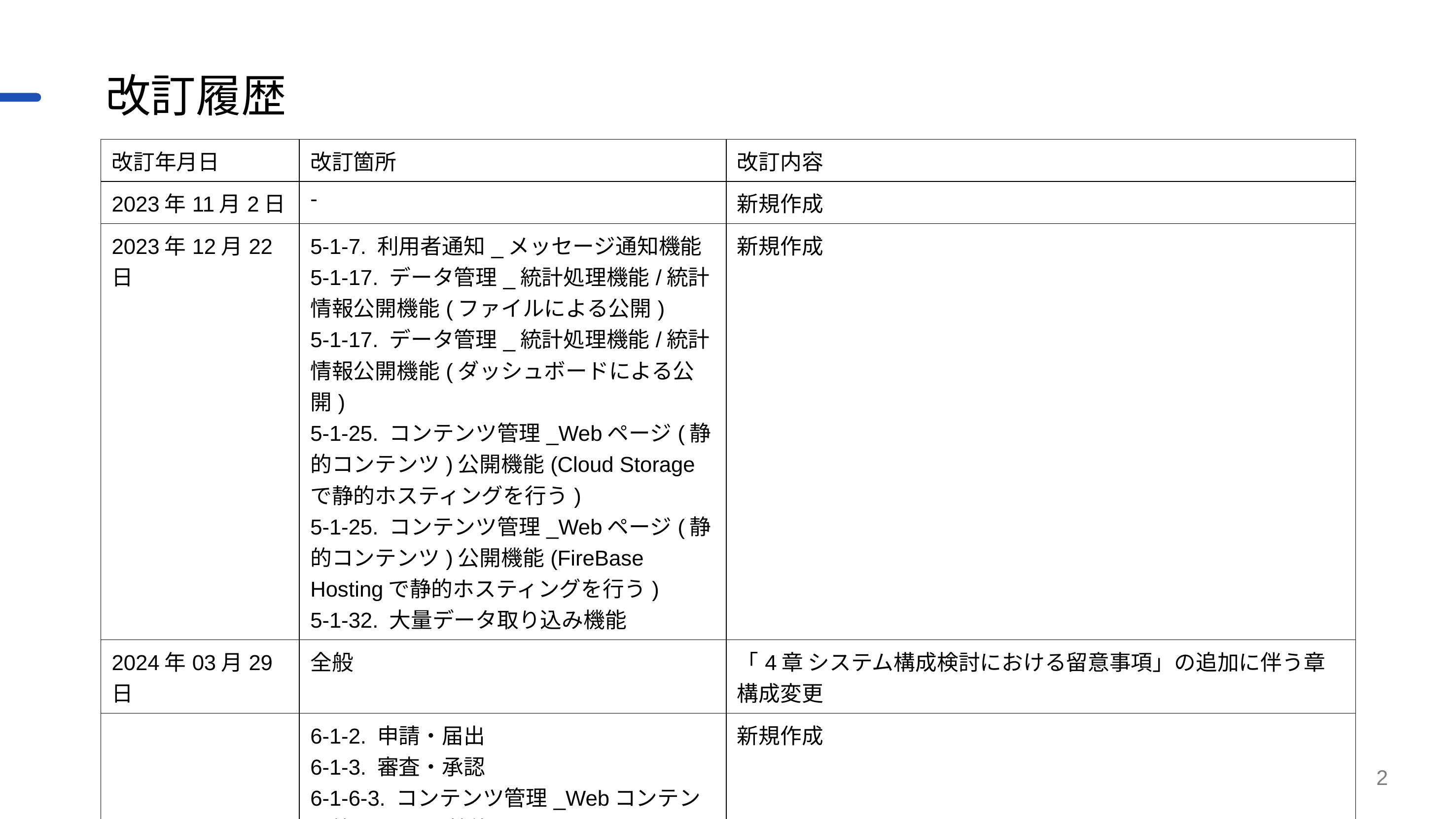

# 改訂履歴
| 改訂年月日 | 改訂箇所 | 改訂内容 |
| --- | --- | --- |
| 2023年11月2日 | - | 新規作成 |
| 2023年12月22日 | 5-1-7. 利用者通知\_メッセージ通知機能 5-1-17. データ管理\_統計処理機能/統計情報公開機能(ファイルによる公開) 5-1-17. データ管理\_統計処理機能/統計情報公開機能(ダッシュボードによる公開) 5-1-25. コンテンツ管理\_Webページ(静的コンテンツ)公開機能(Cloud Storageで静的ホスティングを行う) 5-1-25. コンテンツ管理\_Webページ(静的コンテンツ)公開機能(FireBase Hostingで静的ホスティングを行う) 5-1-32. 大量データ取り込み機能 | 新規作成 |
| 2024年03月29日 | 全般 | 「4章 システム構成検討における留意事項」の追加に伴う章構成変更 |
|  | 6-1-2. 申請・届出 6-1-3. 審査・承認 6-1-6-3. コンテンツ管理\_Webコンテンツ管理(CMS)機能 6-1-8-1. 外部連携\_申請処理連携機能 6-1-9. 書類出力 | 新規作成 |
2